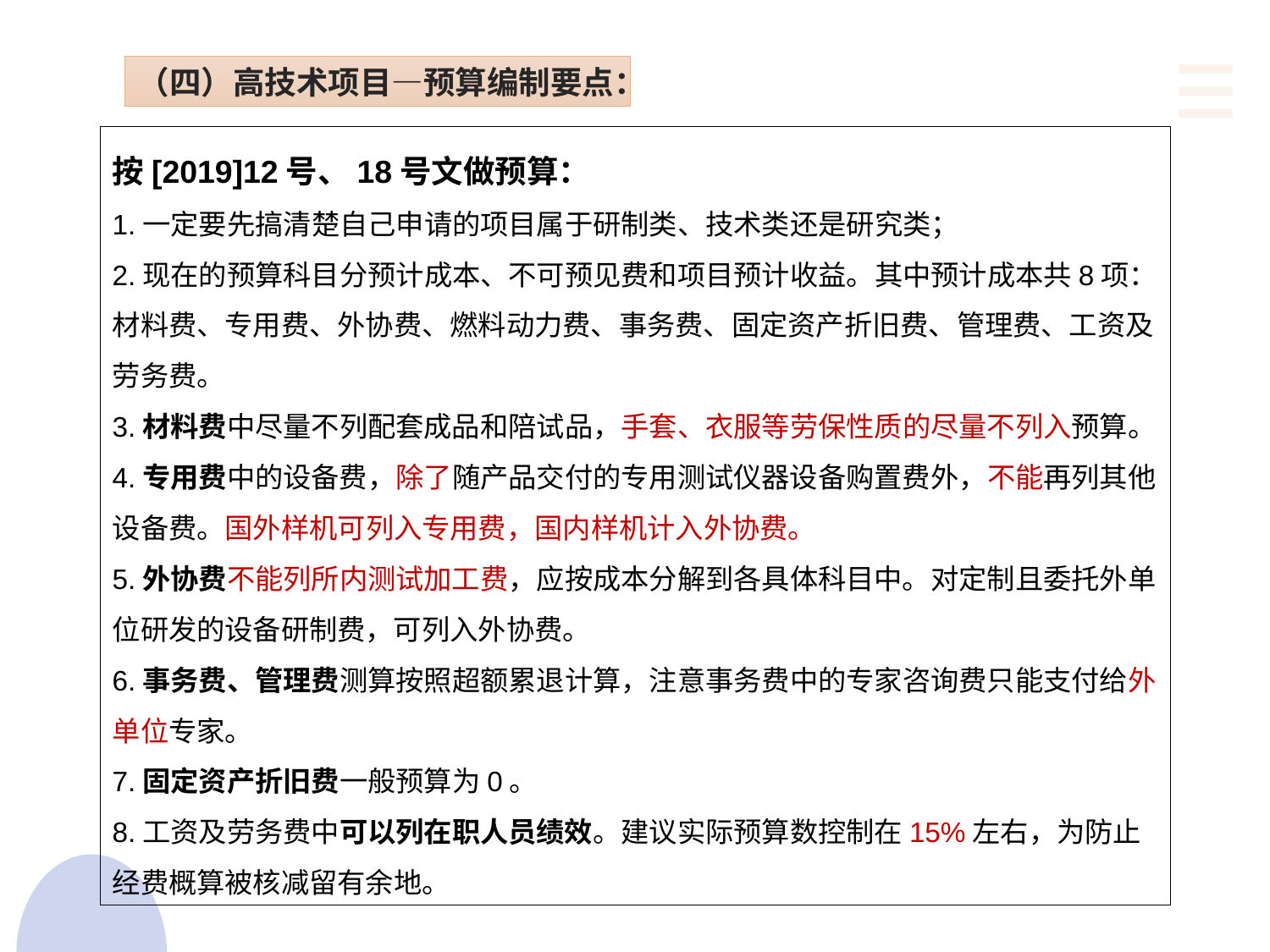

（四）高技术项目—预算编制要点：
按[2019]12号、18号文做预算：
1.一定要先搞清楚自己申请的项目属于研制类、技术类还是研究类；
2.现在的预算科目分预计成本、不可预见费和项目预计收益。其中预计成本共8项：材料费、专用费、外协费、燃料动力费、事务费、固定资产折旧费、管理费、工资及劳务费。
3.材料费中尽量不列配套成品和陪试品，手套、衣服等劳保性质的尽量不列入预算。
4.专用费中的设备费，除了随产品交付的专用测试仪器设备购置费外，不能再列其他设备费。国外样机可列入专用费，国内样机计入外协费。
5.外协费不能列所内测试加工费，应按成本分解到各具体科目中。对定制且委托外单位研发的设备研制费，可列入外协费。
6.事务费、管理费测算按照超额累退计算，注意事务费中的专家咨询费只能支付给外单位专家。
7.固定资产折旧费一般预算为0。
8.工资及劳务费中可以列在职人员绩效。建议实际预算数控制在15%左右，为防止经费概算被核减留有余地。